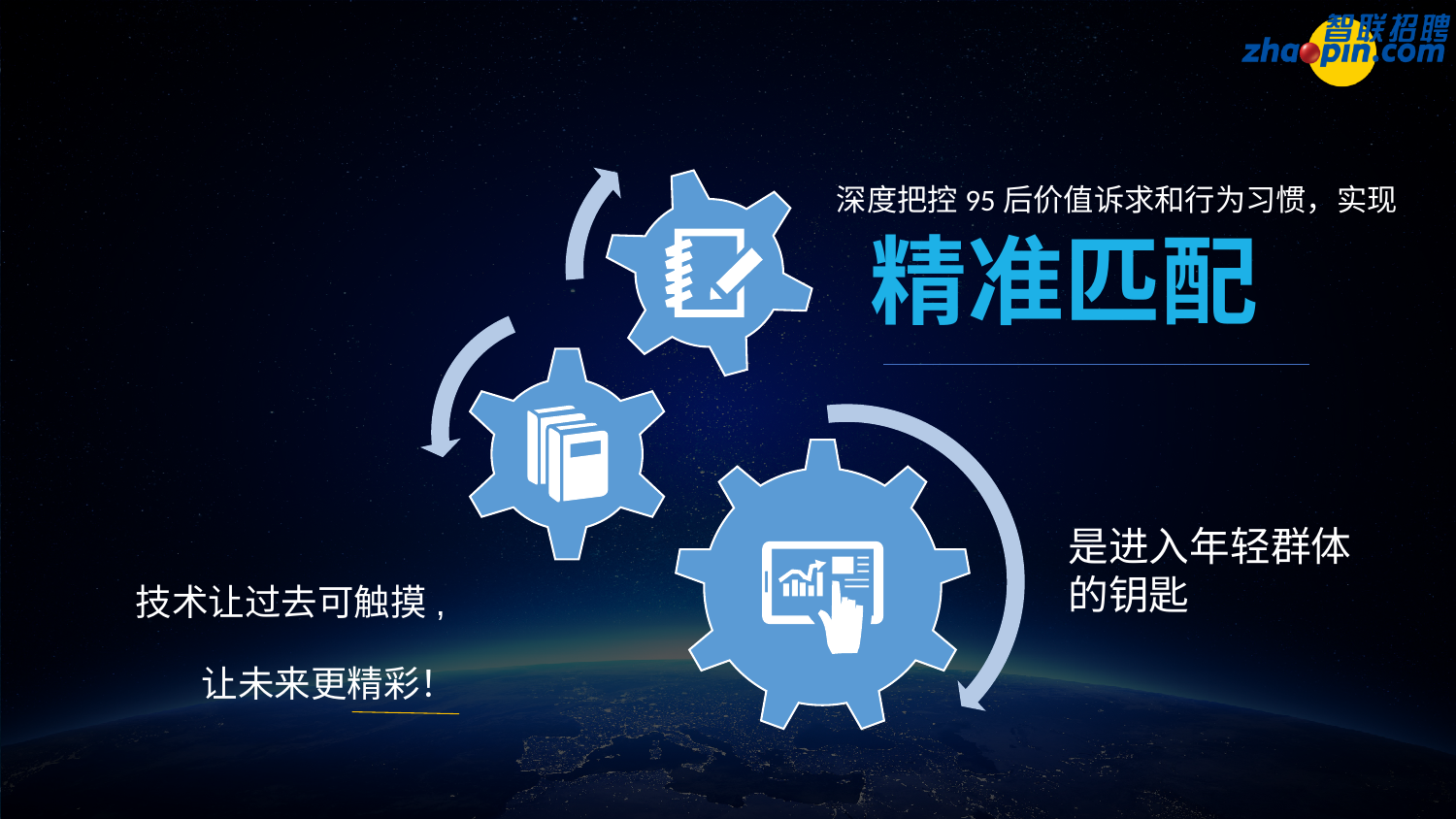

深度把控95后价值诉求和行为习惯，实现

精准匹配

是进入年轻群体的钥匙
技术让过去可触摸,
       让未来更精彩！